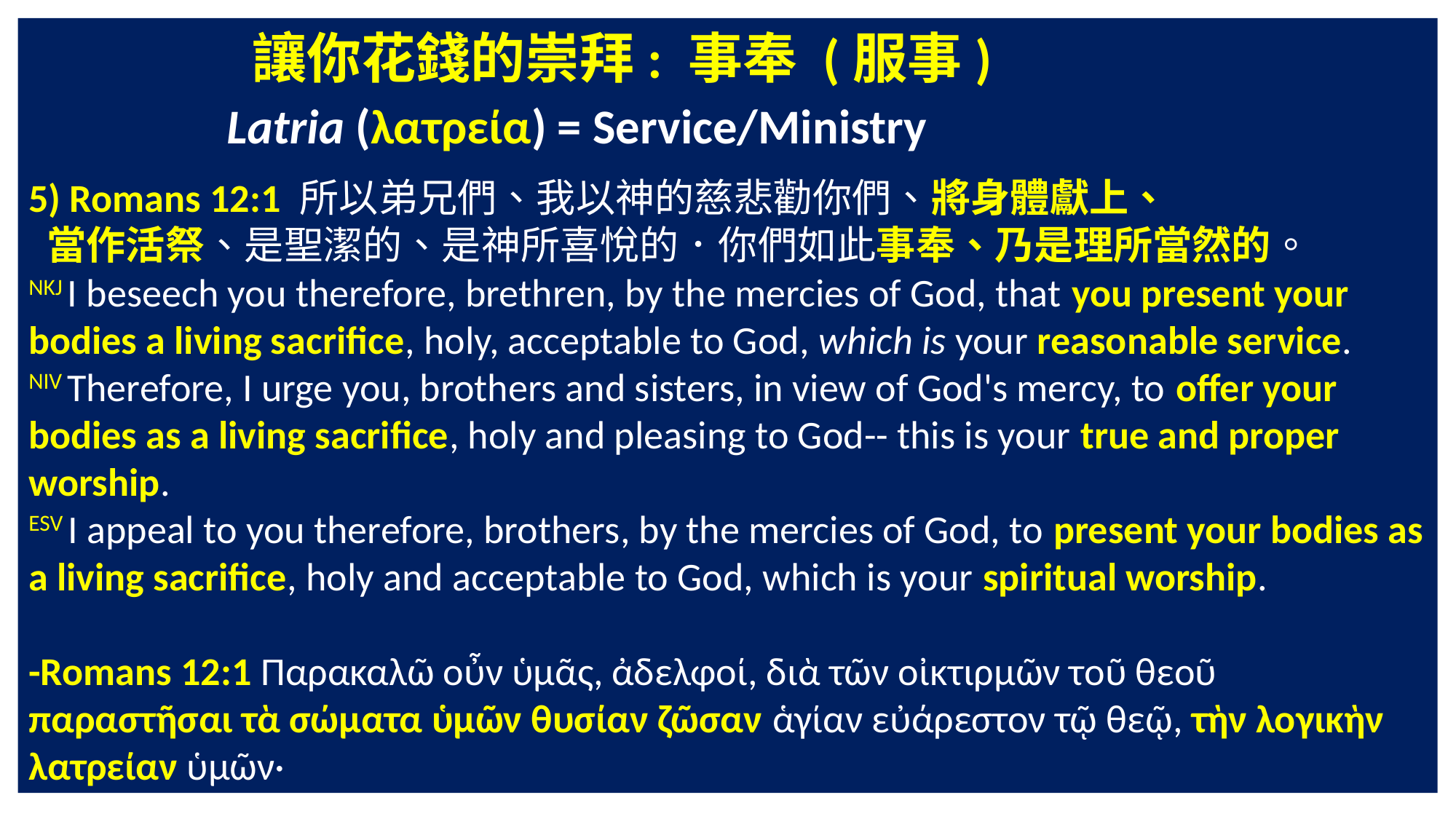

讓你花錢的崇拜: 事奉 (服事)
                Latria (λατρεία) = Service/Ministry

5) Romans 12:1 所以弟兄們、我以神的慈悲勸你們、將身體獻上、
 當作活祭、是聖潔的、是神所喜悅的．你們如此事奉、乃是理所當然的。
NKJ I beseech you therefore, brethren, by the mercies of God, that you present your bodies a living sacrifice, holy, acceptable to God, which is your reasonable service.
NIV Therefore, I urge you, brothers and sisters, in view of God's mercy, to offer your bodies as a living sacrifice, holy and pleasing to God-- this is your true and proper worship.
ESV I appeal to you therefore, brothers, by the mercies of God, to present your bodies as a living sacrifice, holy and acceptable to God, which is your spiritual worship.

-Romans 12:1 Παρακαλῶ οὖν ὑμᾶς, ἀδελφοί, διὰ τῶν οἰκτιρμῶν τοῦ θεοῦ παραστῆσαι τὰ σώματα ὑμῶν θυσίαν ζῶσαν ἁγίαν εὐάρεστον τῷ θεῷ, τὴν λογικὴν λατρείαν ὑμῶν·